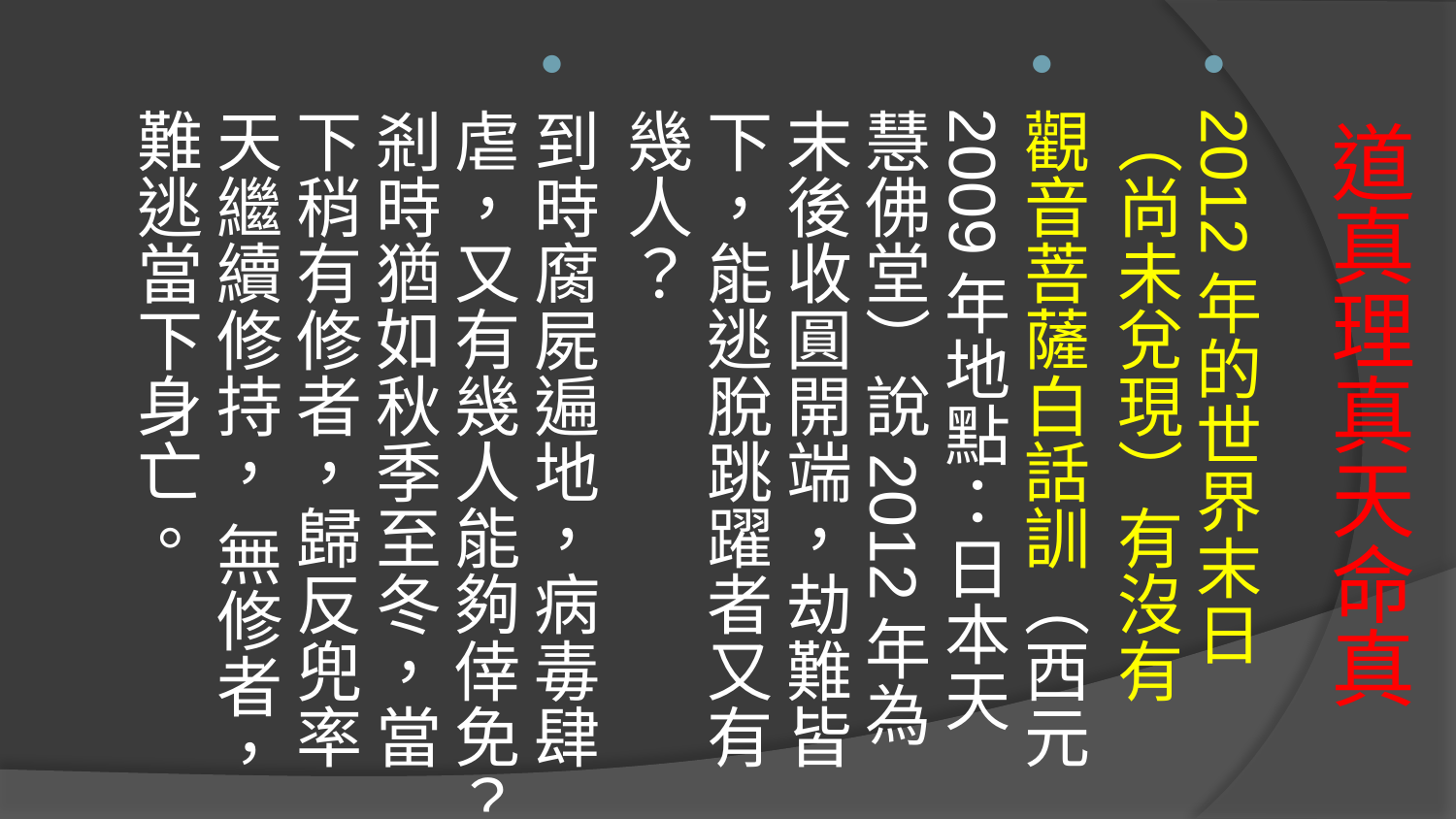

2012年的世界末日（尚未兌現）有沒有
觀音菩薩白話訓（西元2009年地點：日本天慧佛堂）說2012年為末後收圓開端，劫難皆下，能逃脫跳躍者又有幾人？
到時腐屍遍地，病毒肆虐，又有幾人能夠倖免？剎時猶如秋季至冬，當下稍有修者，歸反兜率天繼續修持， 無修者，難逃當下身亡。

# 道真理真天命真